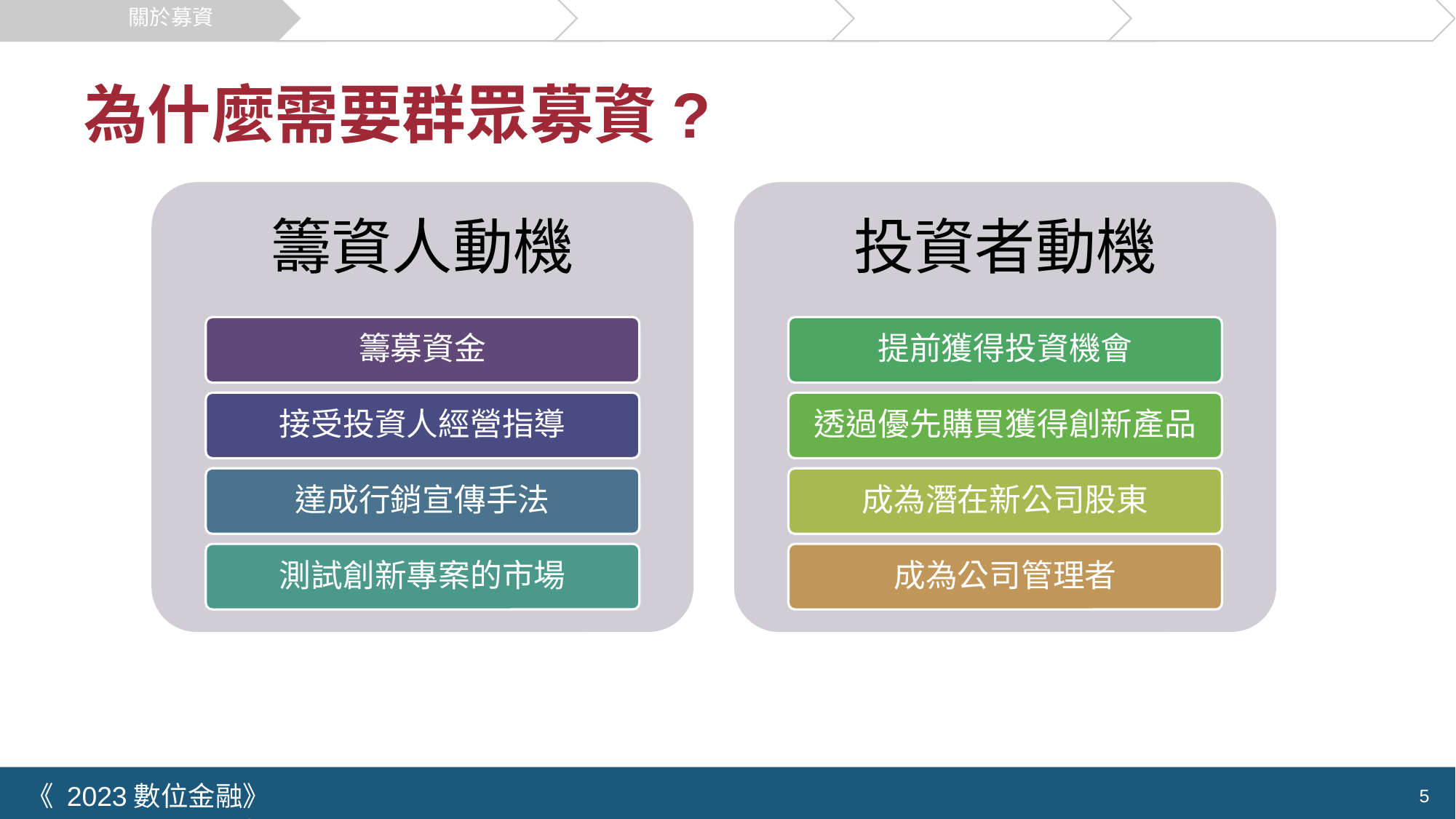

關於募資

群眾募資流程

創新模式

市場與案例

機會與挑戰
# 為什麼需要群眾募資?

籌資人動機

投資者動機

籌募資金
提前獲得投資機會

接受投資人經營指導
透過優先購買獲得創新產品

達成行銷宣傳手法
成為潛在新公司股東

測試創新專案的市場
成為公司管理者
《 2023數位金融》                                                                                                                                             	NYCU.IIM.IEBI Lab
5